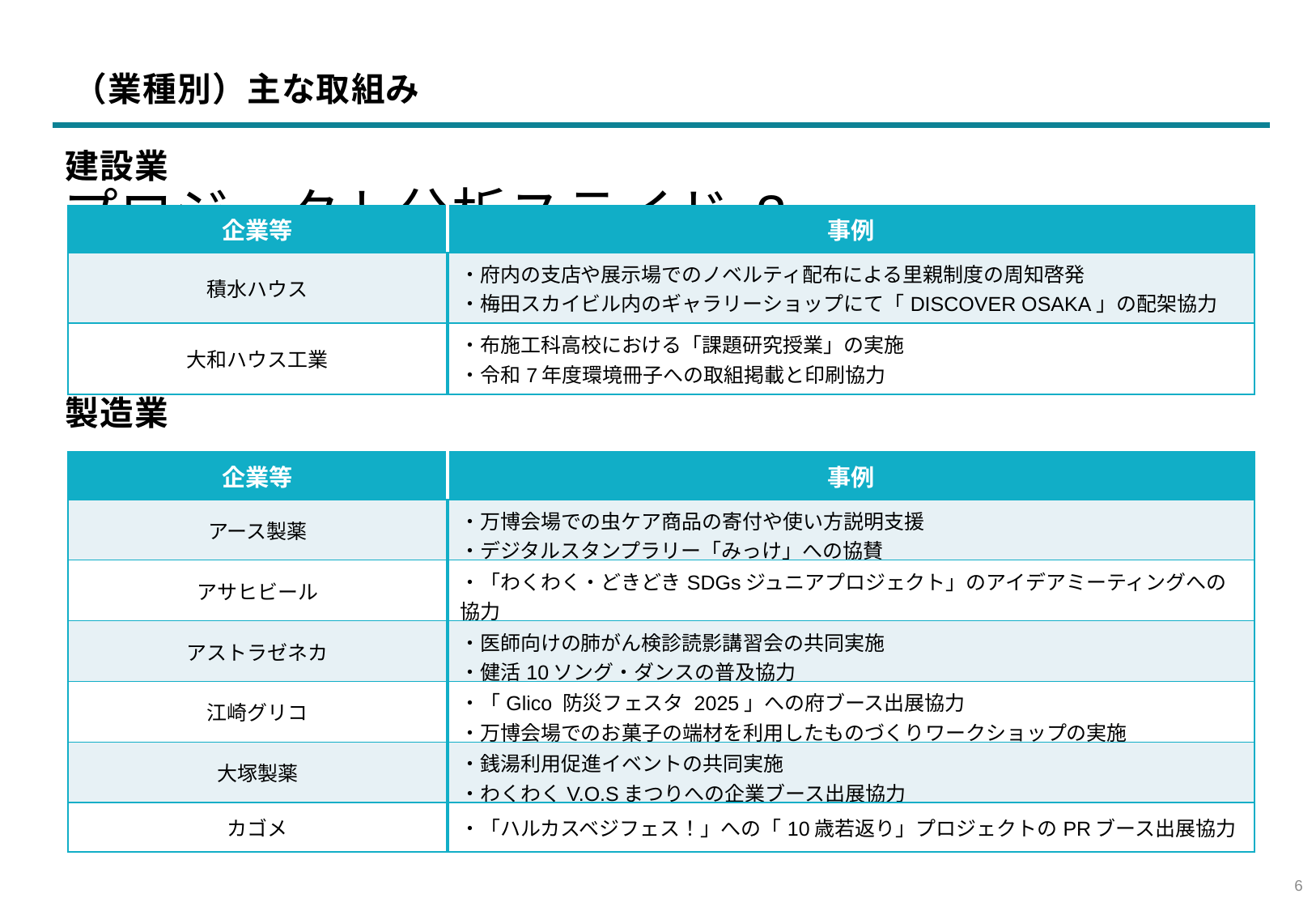

（業種別）主な取組み
建設業
プロジェクト分析スライド 3
| 企業等 | 事例 |
| --- | --- |
| 積水ハウス | ・府内の支店や展示場でのノベルティ配布による里親制度の周知啓発 ・梅田スカイビル内のギャラリーショップにて「DISCOVER OSAKA」の配架協力 |
| 大和ハウス工業 | ・布施工科高校における「課題研究授業」の実施 ・令和7年度環境冊子への取組掲載と印刷協力 |
製造業
| 企業等 | 事例 |
| --- | --- |
| アース製薬 | ・万博会場での虫ケア商品の寄付や使い方説明支援 ・デジタルスタンプラリー「みっけ」への協賛 |
| アサヒビール | ・「わくわく・どきどきSDGsジュニアプロジェクト」のアイデアミーティングへの協力 |
| アストラゼネカ | ・医師向けの肺がん検診読影講習会の共同実施 ・健活10ソング・ダンスの普及協力 |
| 江崎グリコ | ・「Glico 防災フェスタ 2025」への府ブース出展協力 ・万博会場でのお菓子の端材を利用したものづくりワークショップの実施 |
| 大塚製薬 | ・銭湯利用促進イベントの共同実施 ・わくわくV.O.Sまつりへの企業ブース出展協力 |
| カゴメ | ・「ハルカスベジフェス！」への「10歳若返り」プロジェクトのPRブース出展協力 |
6